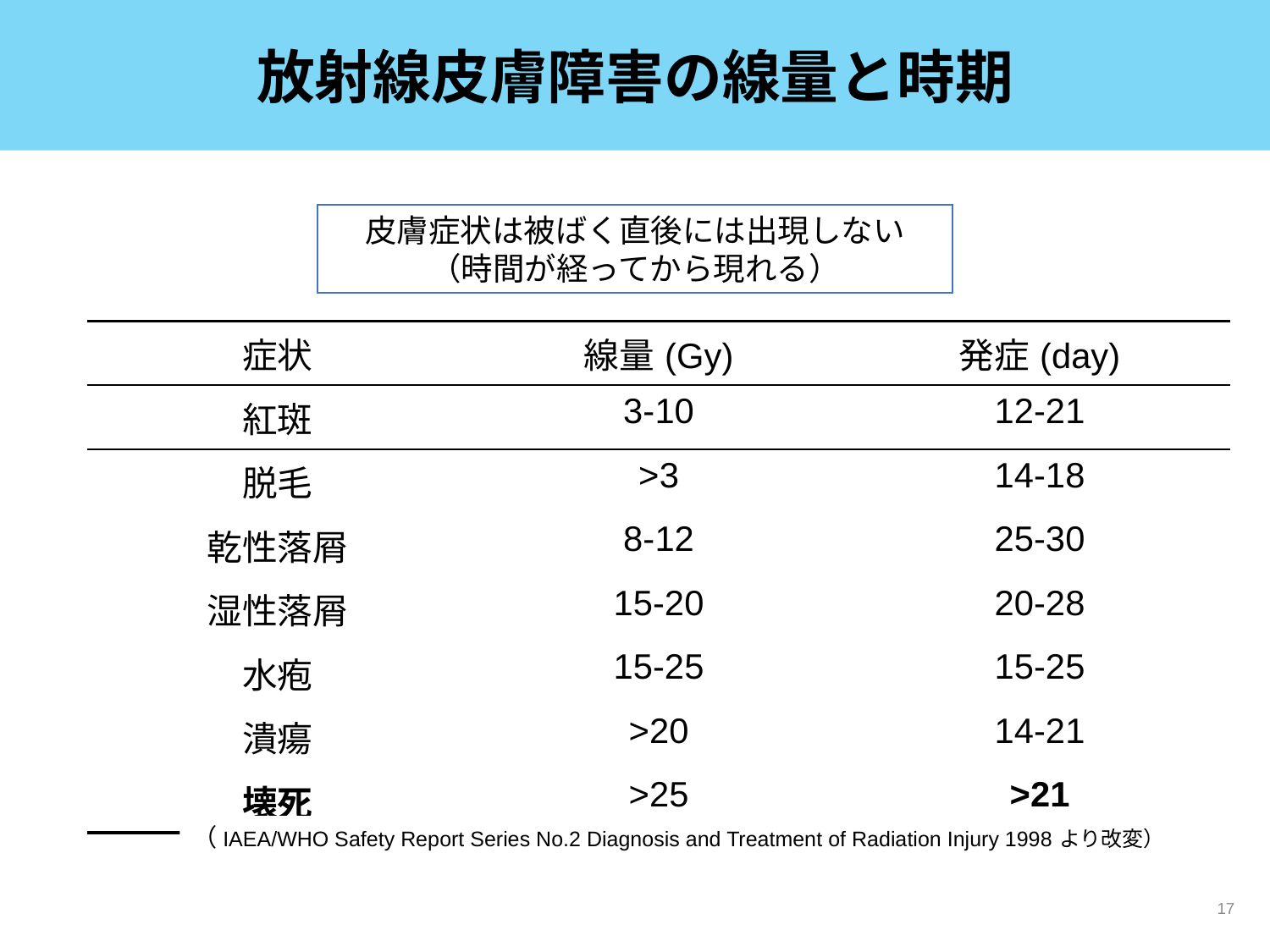

# 放射線皮膚障害の線量と時期
皮膚症状は被ばく直後には出現しない
（時間が経ってから現れる）
| 症状 | 線量(Gy) | 発症(day) |
| --- | --- | --- |
| 紅斑 | 3-10 | 12-21 |
| 脱毛 | >3 | 14-18 |
| 乾性落屑 | 8-12 | 25-30 |
| 湿性落屑 | 15-20 | 20-28 |
| 水疱 | 15-25 | 15-25 |
| 潰瘍 | >20 | 14-21 |
| 壊死 | >25 | >21 |
（IAEA/WHO Safety Report Series No.2 Diagnosis and Treatment of Radiation Injury 1998より改変）
17